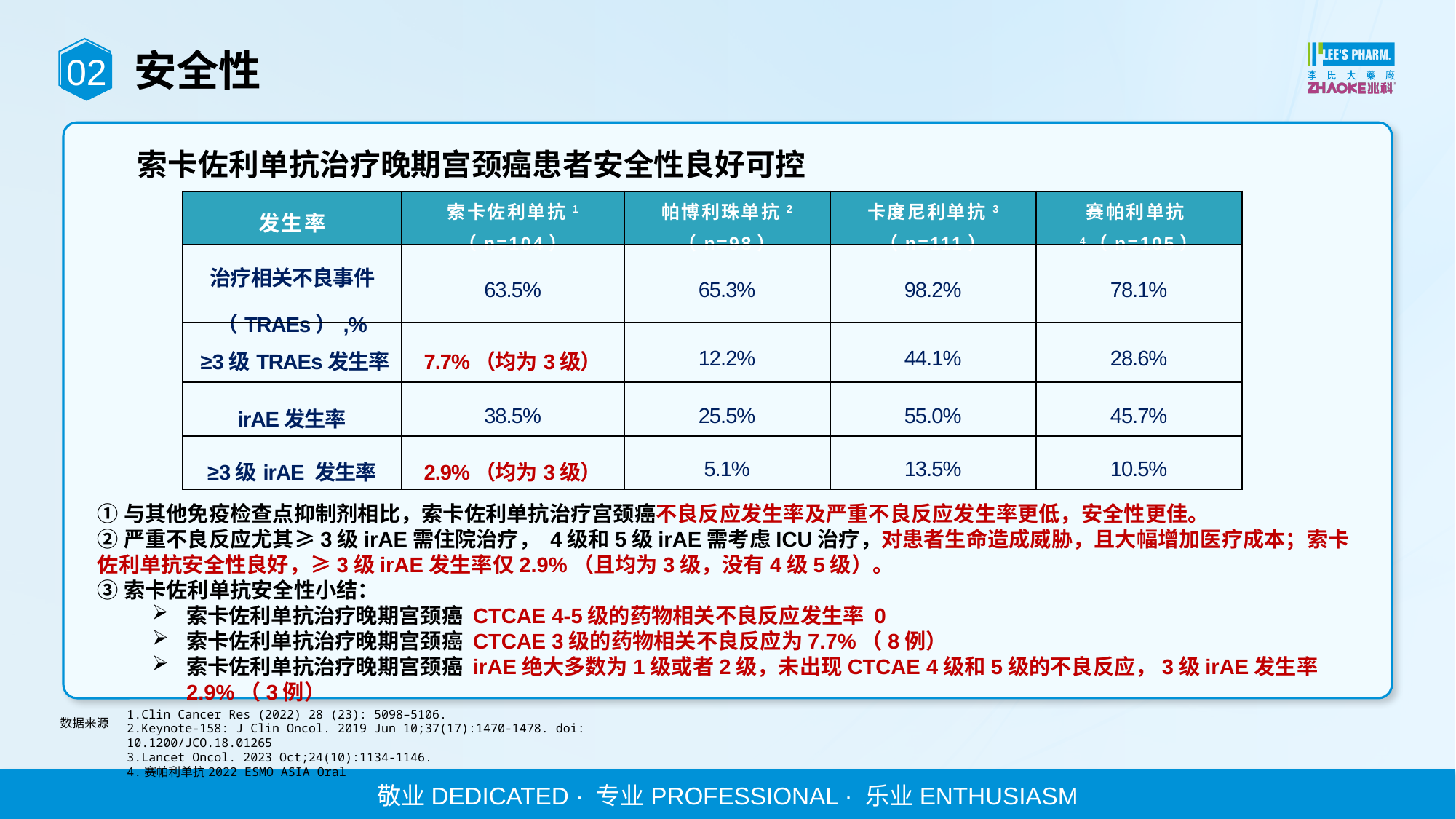

02
安全性

索卡佐利单抗治疗晚期宫颈癌患者安全性良好可控
| 发生率 | 索卡佐利单抗1 （n=104） | 帕博利珠单抗2 （n=98） | 卡度尼利单抗3 （n=111） | 赛帕利单抗4（n=105） |
| --- | --- | --- | --- | --- |
| 治疗相关不良事件（TRAEs）,% | 63.5% | 65.3% | 98.2% | 78.1% |
| ≥3级TRAEs发生率 | 7.7%（均为3级） | 12.2% | 44.1% | 28.6% |
| irAE发生率 | 38.5% | 25.5% | 55.0% | 45.7% |
| ≥3级irAE 发生率 | 2.9%（均为3级） | 5.1% | 13.5% | 10.5% |
①与其他免疫检查点抑制剂相比，索卡佐利单抗治疗宫颈癌不良反应发生率及严重不良反应发生率更低，安全性更佳。
②严重不良反应尤其≥3级irAE需住院治疗， 4级和5级irAE需考虑ICU治疗，对患者生命造成威胁，且大幅增加医疗成本；索卡佐利单抗安全性良好，≥3级irAE发生率仅2.9%（且均为3级，没有4级5级）。
③索卡佐利单抗安全性小结：
索卡佐利单抗治疗晚期宫颈癌 CTCAE 4-5级的药物相关不良反应发生率 0
索卡佐利单抗治疗晚期宫颈癌 CTCAE 3级的药物相关不良反应为7.7%（8例）
索卡佐利单抗治疗晚期宫颈癌 irAE绝大多数为1级或者2级，未出现CTCAE 4级和5级的不良反应，3级irAE发生率2.9%（3例）
1.Clin Cancer Res (2022) 28 (23): 5098–5106.
2.Keynote-158: J Clin Oncol. 2019 Jun 10;37(17):1470-1478. doi: 10.1200/JCO.18.01265
3.Lancet Oncol. 2023 Oct;24(10):1134-1146.
4.赛帕利单抗2022 ESMO ASIA Oral
数据来源